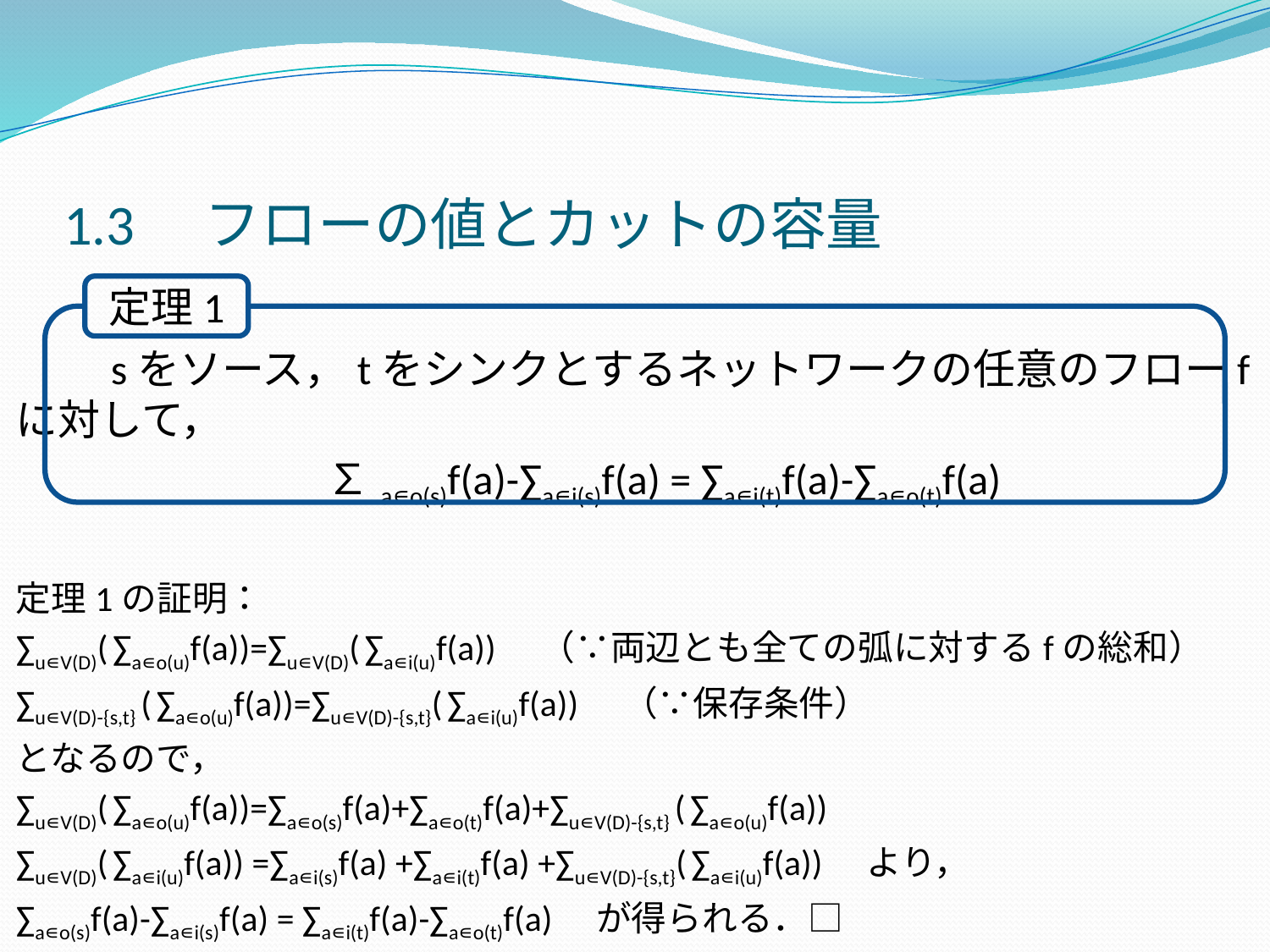

1.3　フローの値とカットの容量
定理1

　　sをソース，tをシンクとするネットワークの任意のフローfに対して，
　　　　               ∑a∊o(s)f(a)-∑a∊i(s)f(a) = ∑a∊i(t)f(a)-∑a∊o(t)f(a)

定理1の証明：
∑u∊V(D)( ∑a∊o(u)f(a))=∑u∊V(D)( ∑a∊i(u)f(a))　（∵両辺とも全ての弧に対するfの総和）
∑u∊V(D)-{s,t} ( ∑a∊o(u)f(a))=∑u∊V(D)-{s,t}( ∑a∊i(u)f(a))　（∵保存条件）
となるので，
∑u∊V(D)( ∑a∊o(u)f(a))=∑a∊o(s)f(a)+∑a∊o(t)f(a)+∑u∊V(D)-{s,t} ( ∑a∊o(u)f(a))
∑u∊V(D)( ∑a∊i(u)f(a)) =∑a∊i(s)f(a) +∑a∊i(t)f(a) +∑u∊V(D)-{s,t}( ∑a∊i(u)f(a))　より，
∑a∊o(s)f(a)-∑a∊i(s)f(a) = ∑a∊i(t)f(a)-∑a∊o(t)f(a)　が得られる．□